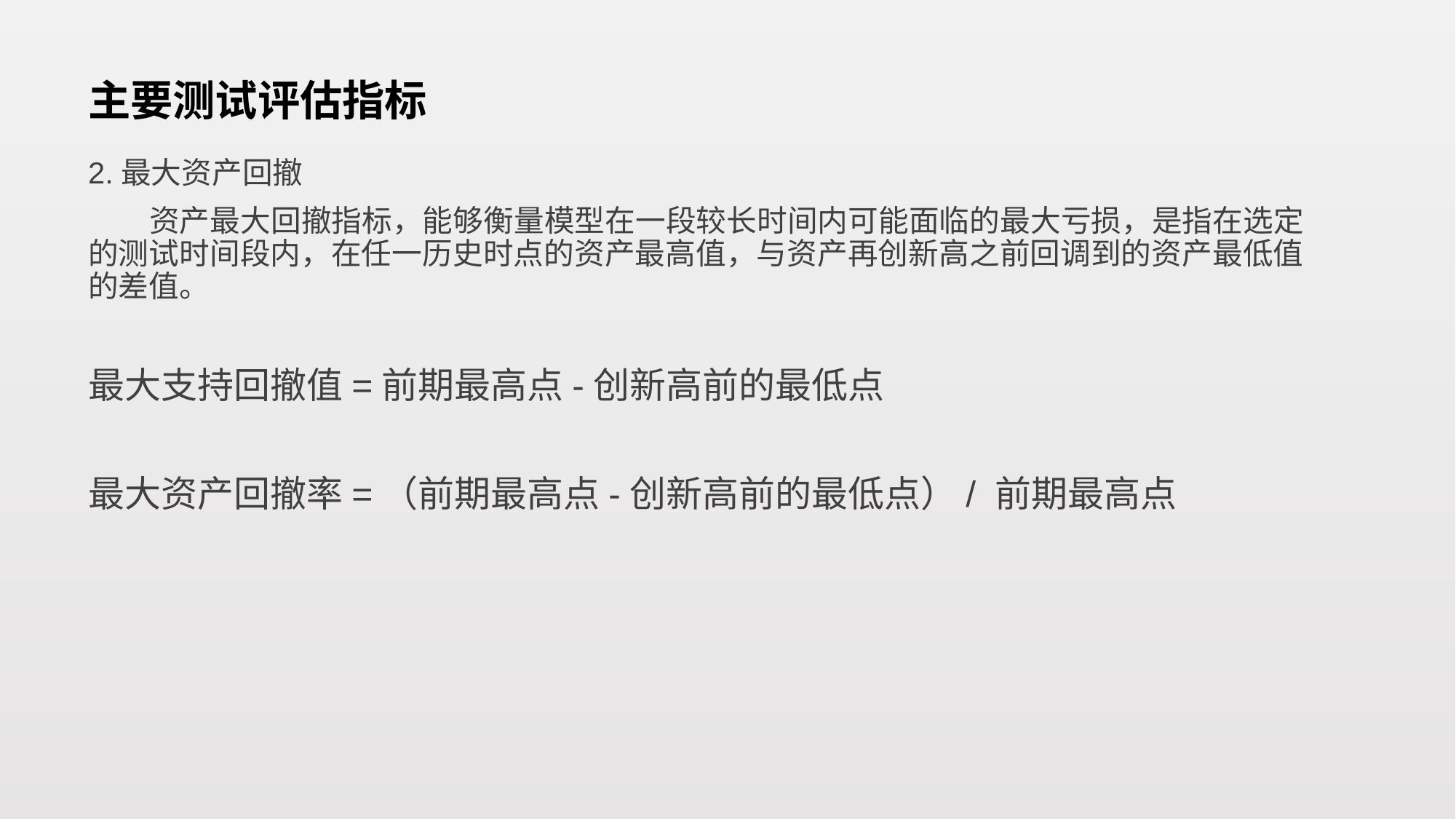

# 主要测试评估指标
2.最大资产回撤
        资产最大回撤指标，能够衡量模型在一段较长时间内可能面临的最大亏损，是指在选定的测试时间段内，在任一历史时点的资产最高值，与资产再创新高之前回调到的资产最低值的差值。

最大支持回撤值=前期最高点-创新高前的最低点

最大资产回撤率=（前期最高点-创新高前的最低点）/ 前期最高点